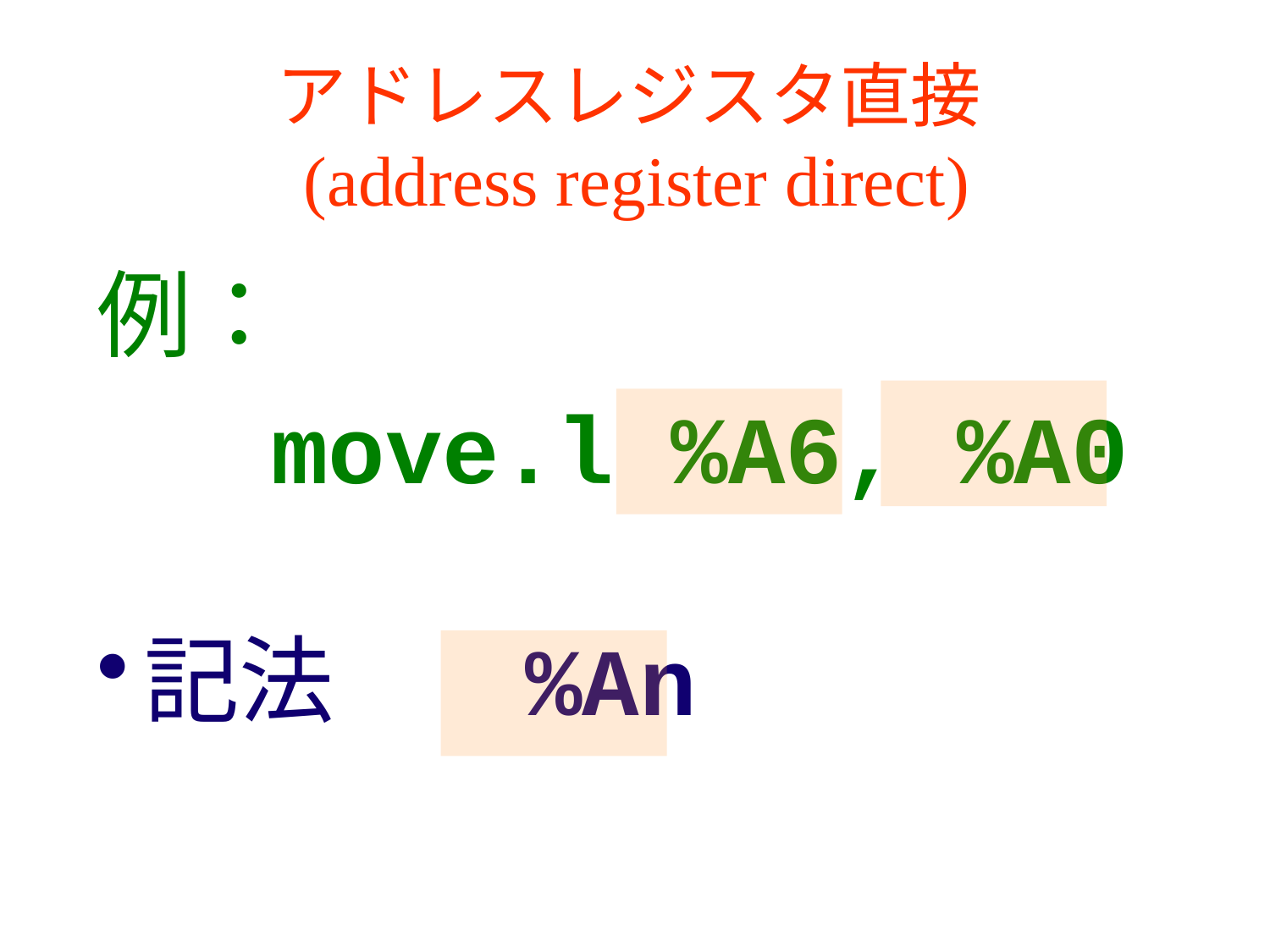

# アドレスレジスタ直接 (address register direct)
例：
		move.l %A6, %A0

記法　	%An